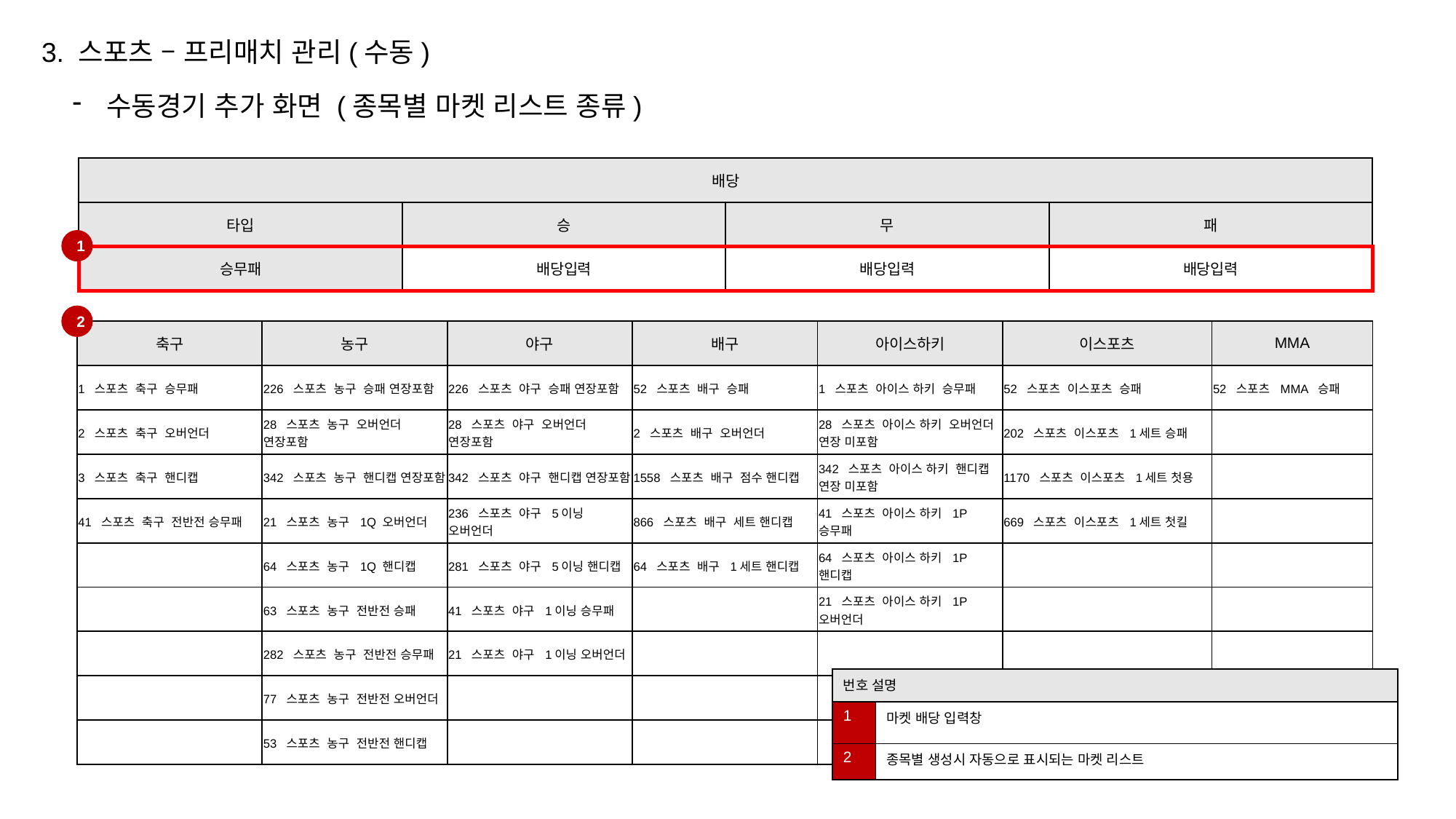

3. 스포츠 – 프리매치 관리(수동)
수동경기 추가 화면 (종목별 마켓 리스트 종류)
| 배당 |  |  |  |
| --- | --- | --- | --- |
| 타입 | 승 | 무 | 패 |
| 승무패 | 배당입력 | 배당입력 | 배당입력 |
1

2
| 축구 | 농구 | 야구 | 배구 | 아이스하키 | 이스포츠 | MMA |
| --- | --- | --- | --- | --- | --- | --- |
| 1 스포츠 축구 승무패 | 226 스포츠 농구 승패 연장포함 | 226 스포츠 야구 승패 연장포함 | 52 스포츠 배구 승패 | 1 스포츠 아이스 하키 승무패 | 52 스포츠 이스포츠 승패 | 52 스포츠 MMA 승패 |
| 2 스포츠 축구 오버언더 | 28 스포츠 농구 오버언더 연장포함 | 28 스포츠 야구 오버언더 연장포함 | 2 스포츠 배구 오버언더 | 28 스포츠 아이스 하키 오버언더 연장 미포함 | 202 스포츠 이스포츠 1세트 승패 |  |
| 3 스포츠 축구 핸디캡 | 342 스포츠 농구 핸디캡 연장포함 | 342 스포츠 야구 핸디캡 연장포함 | 1558 스포츠 배구 점수 핸디캡 | 342 스포츠 아이스 하키 핸디캡 연장 미포함 | 1170 스포츠 이스포츠 1세트 첫용 |  |
| 41 스포츠 축구 전반전 승무패 | 21 스포츠 농구 1Q 오버언더 | 236 스포츠 야구 5이닝 오버언더 | 866 스포츠 배구 세트 핸디캡 | 41 스포츠 아이스 하키 1P 승무패 | 669 스포츠 이스포츠 1세트 첫킬 |  |
|  | 64 스포츠 농구 1Q 핸디캡 | 281 스포츠 야구 5이닝 핸디캡 | 64 스포츠 배구 1세트 핸디캡 | 64 스포츠 아이스 하키 1P 핸디캡 |  |  |
|  | 63 스포츠 농구 전반전 승패 | 41 스포츠 야구 1이닝 승무패 |  | 21 스포츠 아이스 하키 1P 오버언더 |  |  |
|  | 282 스포츠 농구 전반전 승무패 | 21 스포츠 야구 1이닝 오버언더 |  |  |  |  |
|  | 77 스포츠 농구 전반전 오버언더 |  |  |  |  |  |
|  | 53 스포츠 농구 전반전 핸디캡 |  |  |  |  |  |
| 번호 설명 |  |
| --- | --- |
| 1 | 마켓 배당 입력창 |
| 2 | 종목별 생성시 자동으로 표시되는 마켓 리스트 |